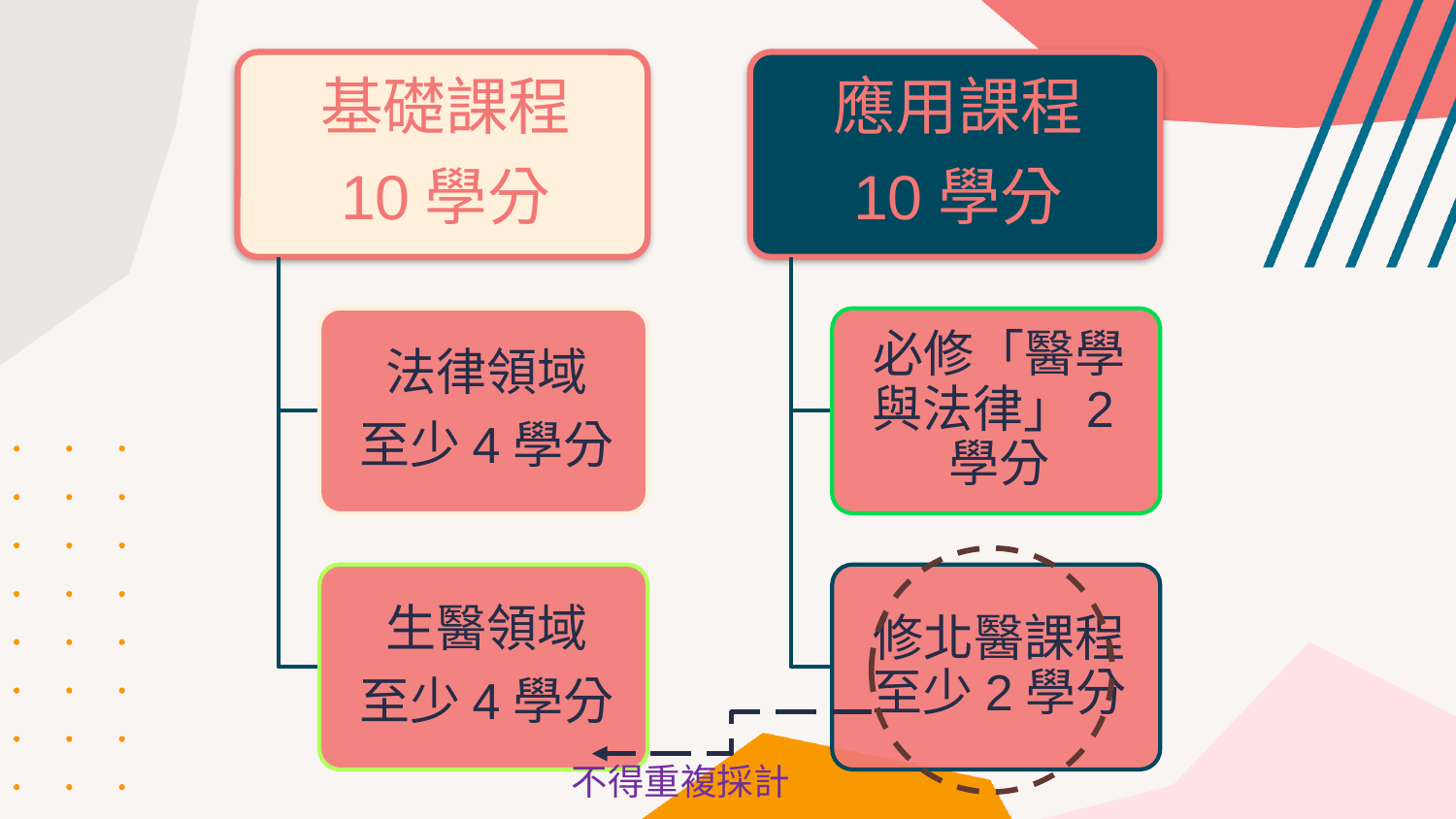

基礎課程
10學分
法律領域
至少4學分
生醫領域
至少4學分
應用課程
10學分
必修「醫學與法律」2學分
修北醫課程至少2學分

不得重複採計